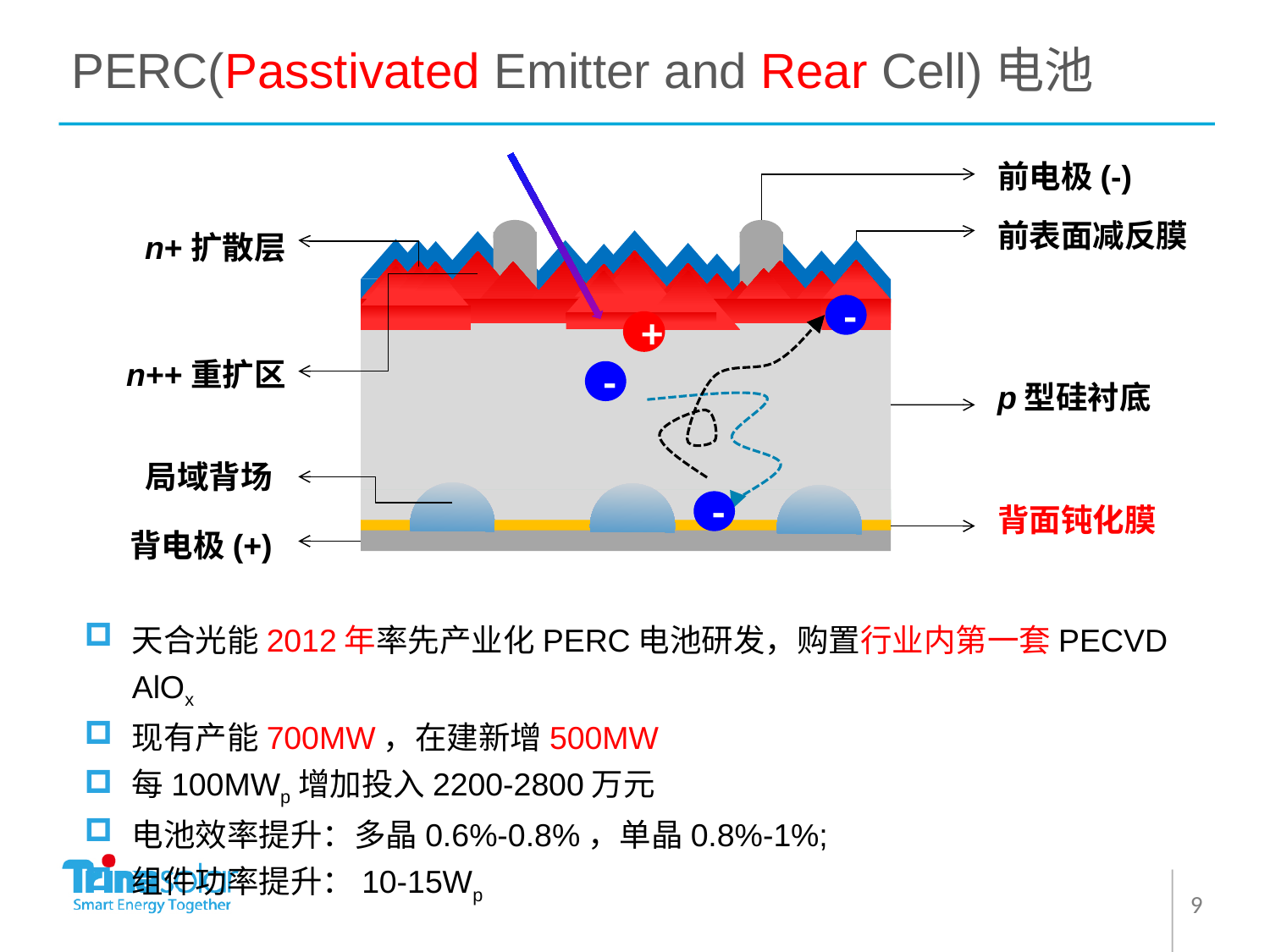

PERC(Passtivated Emitter and Rear Cell)电池
前电极(-)
前表面减反膜

n+扩散层

-

+

n++重扩区
-
p型硅衬底

局域背场

-
背面钝化膜

背电极(+)
天合光能2012年率先产业化PERC电池研发，购置行业内第一套PECVD AlOx
现有产能700MW，在建新增500MW
每100MWp增加投入2200-2800万元
电池效率提升：多晶0.6%-0.8%，单晶0.8%-1%;
组件功率提升：10-15Wp